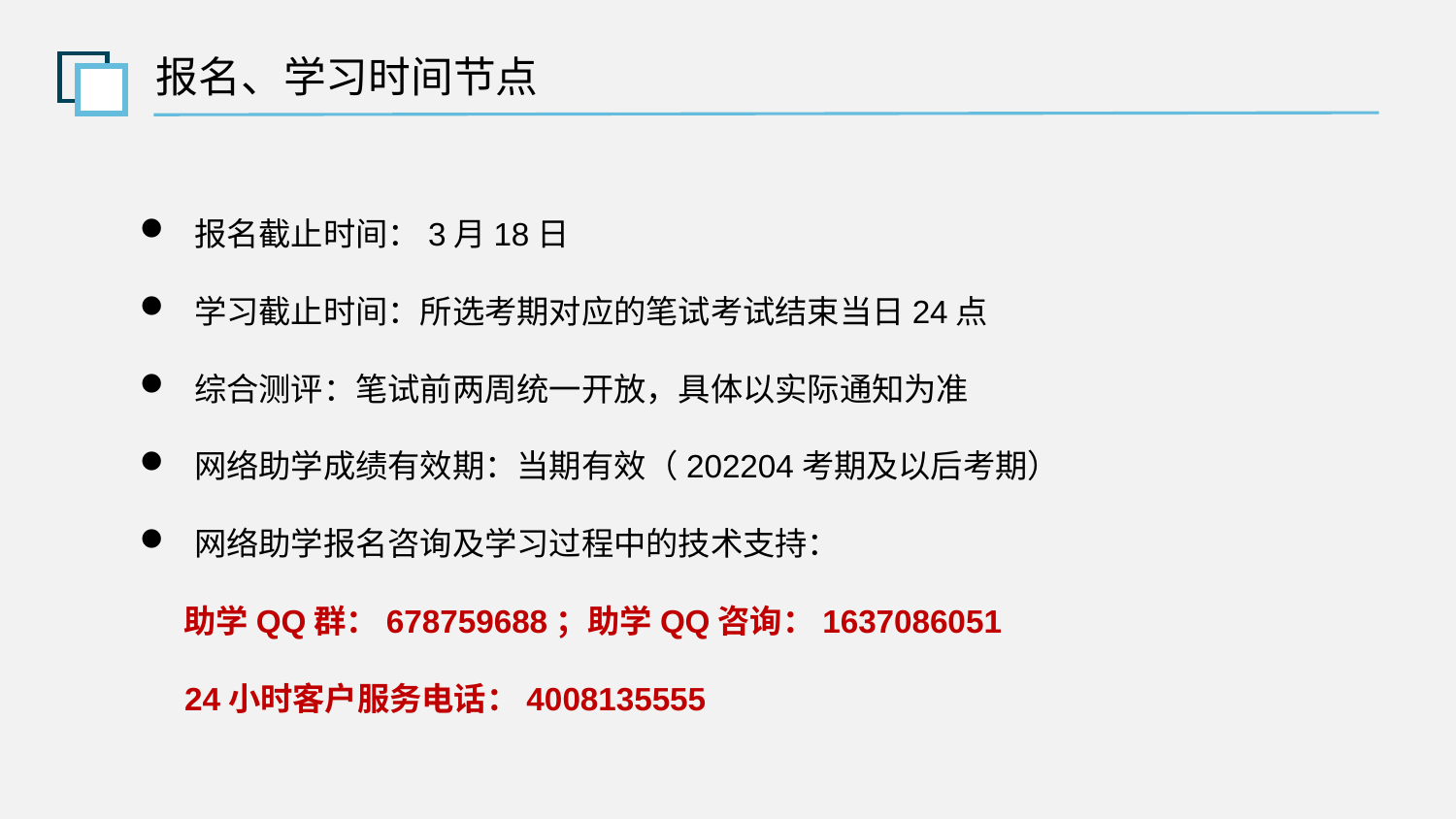

报名、学习时间节点

报名截止时间：3月18日
学习截止时间：所选考期对应的笔试考试结束当日24点
综合测评：笔试前两周统一开放，具体以实际通知为准
网络助学成绩有效期：当期有效（202204考期及以后考期）
网络助学报名咨询及学习过程中的技术支持：
     助学QQ群：678759688；助学QQ咨询：1637086051
     24小时客户服务电话：4008135555